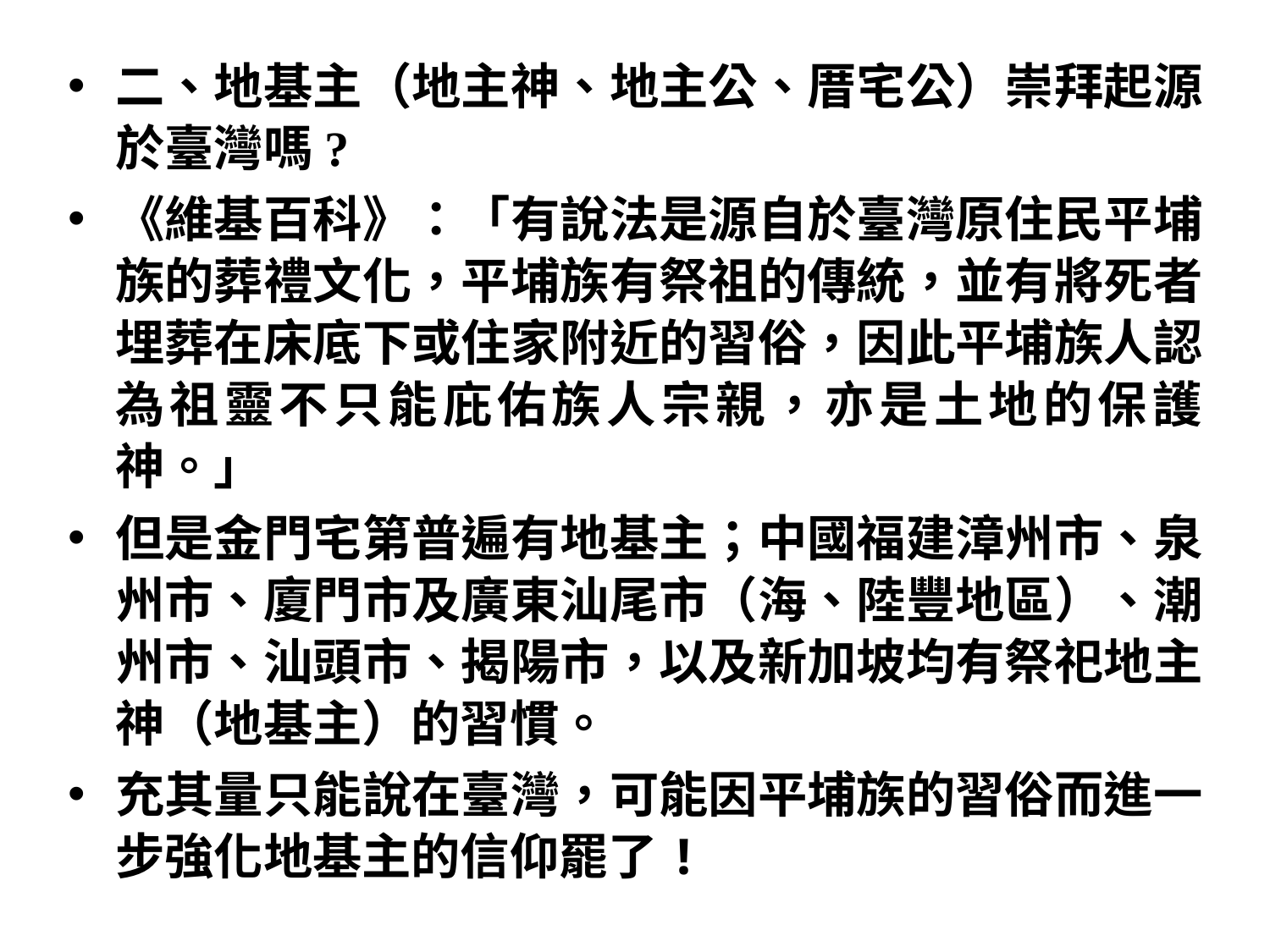

二、地基主（地主神、地主公、厝宅公）崇拜起源於臺灣嗎?
《維基百科》：「有說法是源自於臺灣原住民平埔族的葬禮文化，平埔族有祭祖的傳統，並有將死者埋葬在床底下或住家附近的習俗，因此平埔族人認為祖靈不只能庇佑族人宗親，亦是土地的保護神。」
但是金門宅第普遍有地基主；中國福建漳州市、泉州市、廈門市及廣東汕尾市（海、陸豐地區）、潮州市、汕頭市、揭陽市，以及新加坡均有祭祀地主神（地基主）的習慣。
充其量只能說在臺灣，可能因平埔族的習俗而進一步強化地基主的信仰罷了!